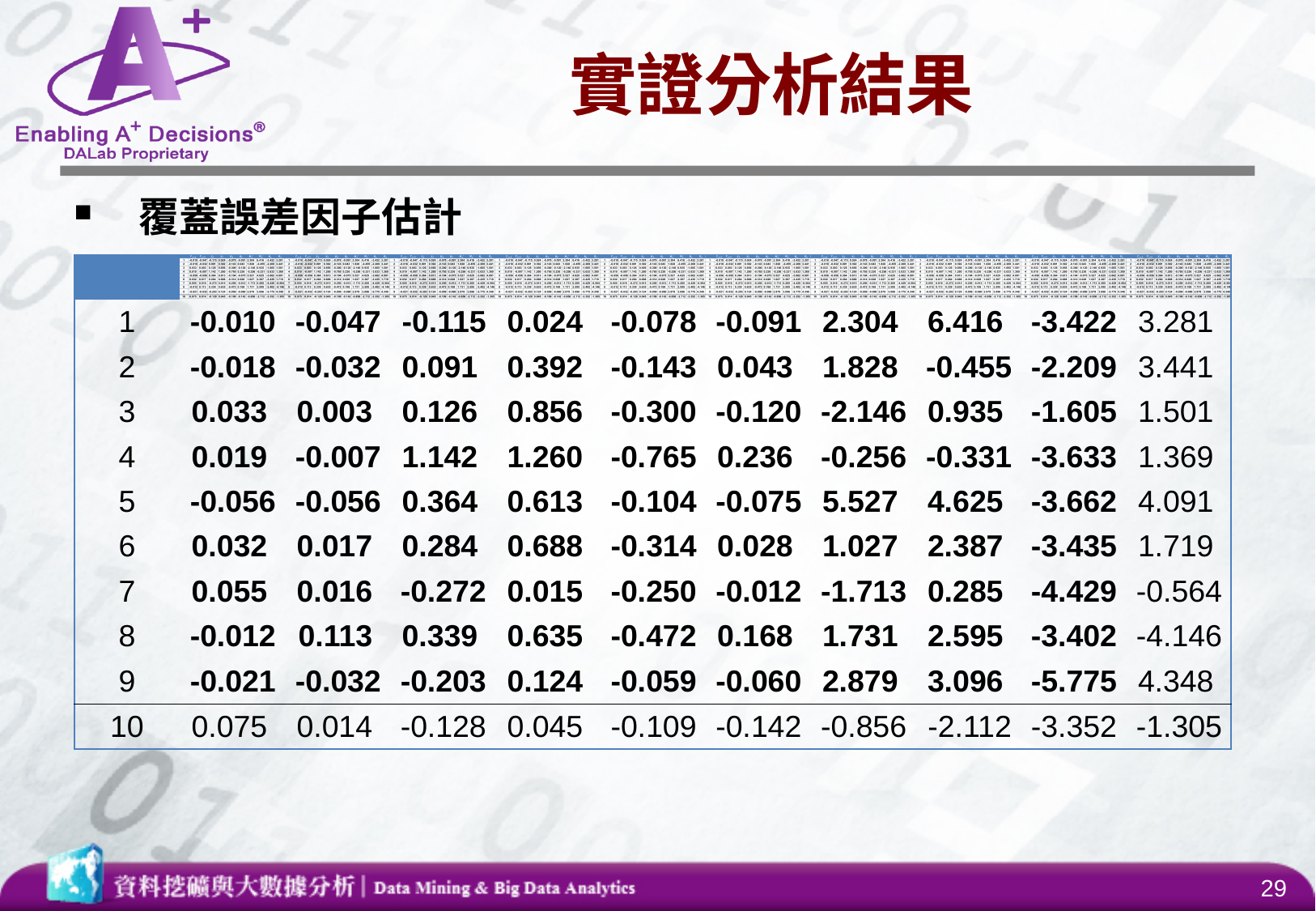

# 實證分析結果
 覆蓋誤差因子估計
|  |  |  |  |  |  |  |  |  |  |  |
| --- | --- | --- | --- | --- | --- | --- | --- | --- | --- | --- |
| 1 | -0.010 | -0.047 | -0.115 | 0.024 | -0.078 | -0.091 | 2.304 | 6.416 | -3.422 | 3.281 |
| 2 | -0.018 | -0.032 | 0.091 | 0.392 | -0.143 | 0.043 | 1.828 | -0.455 | -2.209 | 3.441 |
| 3 | 0.033 | 0.003 | 0.126 | 0.856 | -0.300 | -0.120 | -2.146 | 0.935 | -1.605 | 1.501 |
| 4 | 0.019 | -0.007 | 1.142 | 1.260 | -0.765 | 0.236 | -0.256 | -0.331 | -3.633 | 1.369 |
| 5 | -0.056 | -0.056 | 0.364 | 0.613 | -0.104 | -0.075 | 5.527 | 4.625 | -3.662 | 4.091 |
| 6 | 0.032 | 0.017 | 0.284 | 0.688 | -0.314 | 0.028 | 1.027 | 2.387 | -3.435 | 1.719 |
| 7 | 0.055 | 0.016 | -0.272 | 0.015 | -0.250 | -0.012 | -1.713 | 0.285 | -4.429 | -0.564 |
| 8 | -0.012 | 0.113 | 0.339 | 0.635 | -0.472 | 0.168 | 1.731 | 2.595 | -3.402 | -4.146 |
| 9 | -0.021 | -0.032 | -0.203 | 0.124 | -0.059 | -0.060 | 2.879 | 3.096 | -5.775 | 4.348 |
| 10 | 0.075 | 0.014 | -0.128 | 0.045 | -0.109 | -0.142 | -0.856 | -2.112 | -3.352 | -1.305 |
29